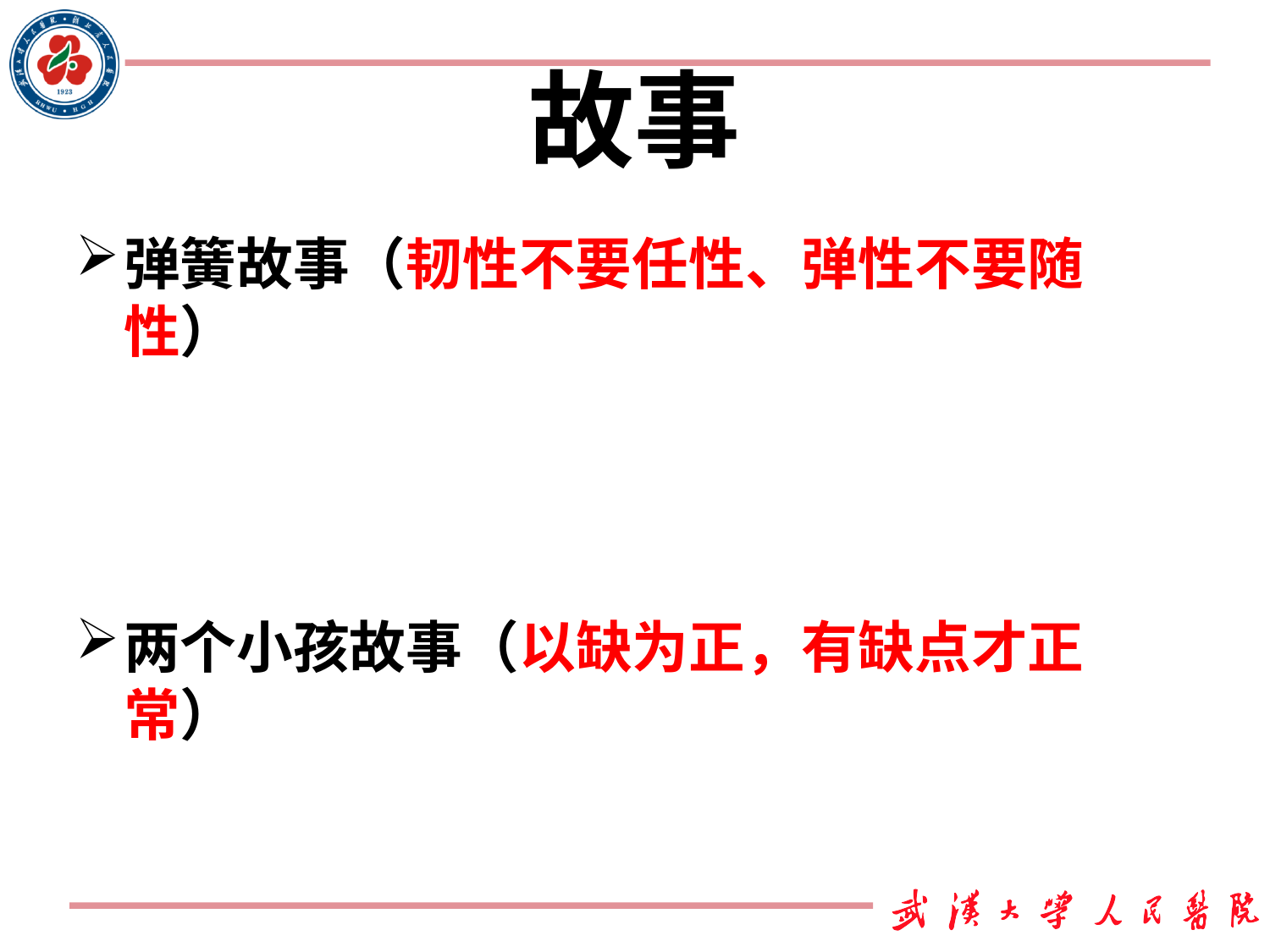

# 故事
弹簧故事（韧性不要任性、弹性不要随性）

两个小孩故事（以缺为正，有缺点才正常）